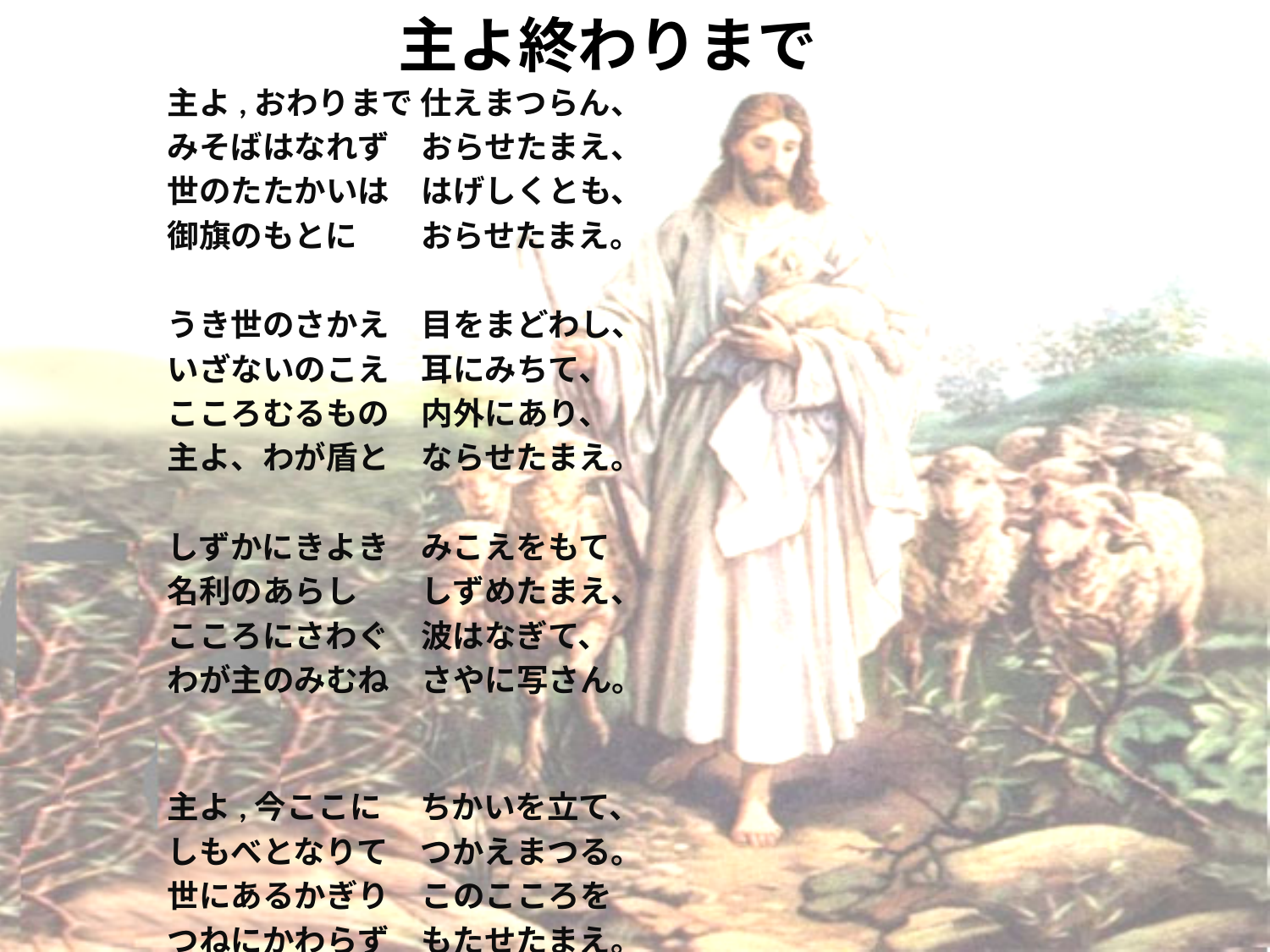

# 主よ終わりまで
主よ,おわりまで 仕えまつらん、
みそばはなれず　おらせたまえ、
世のたたかいは　はげしくとも、
御旗のもとに　　おらせたまえ。

うき世のさかえ　目をまどわし、
いざないのこえ　耳にみちて、
こころむるもの　内外にあり、
主よ、わが盾と　ならせたまえ。

しずかにきよき　みこえをもて
名利のあらし　　しずめたまえ、
こころにさわぐ　波はなぎて、
わが主のみむね　さやに写さん。

主よ,今ここに　 ちかいを立て、
しもべとなりて　つかえまつる。
世にあるかぎり　このこころを
つねにかわらず　もたせたまえ。